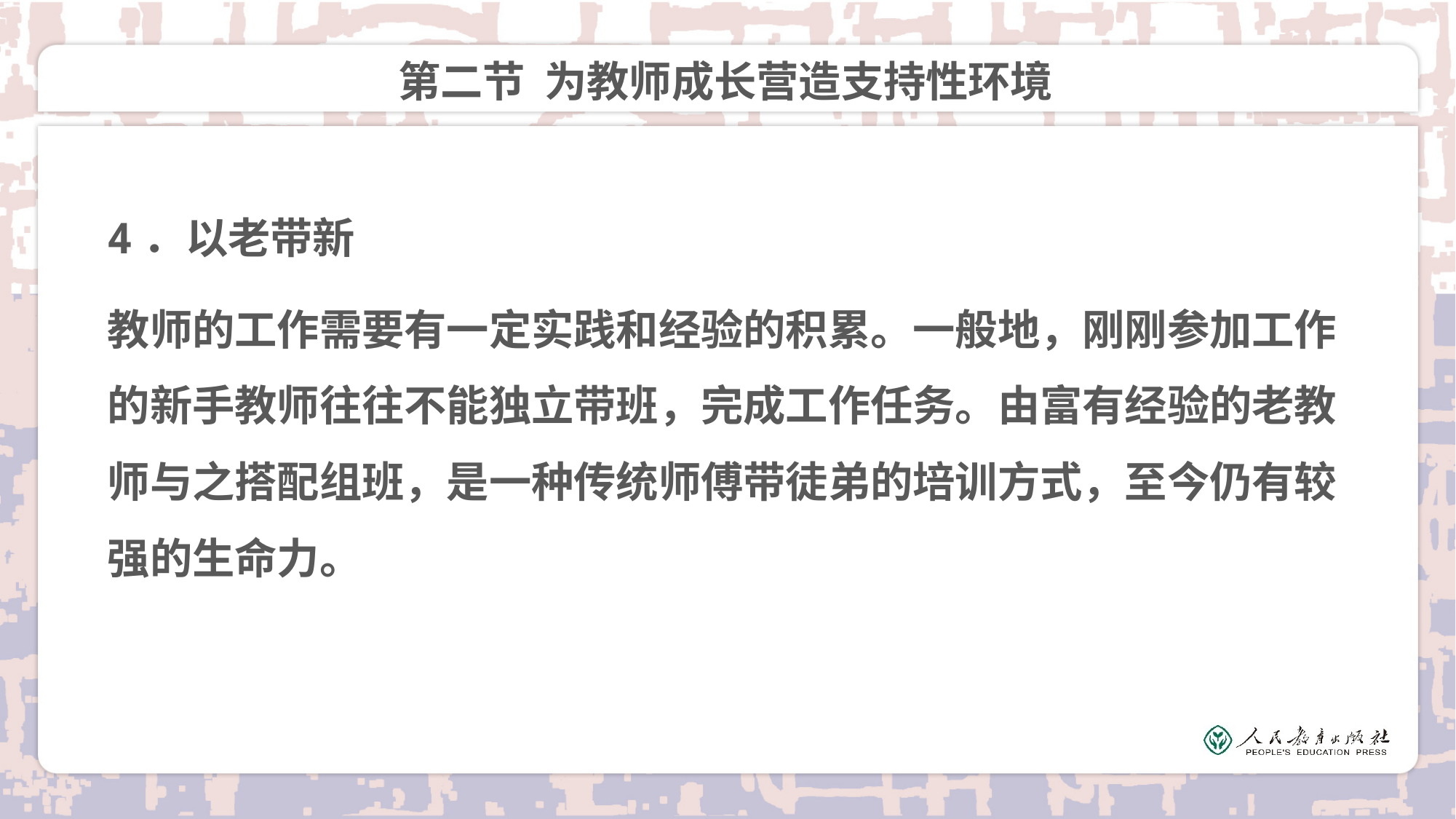

# 第二节  为教师成长营造支持性环境
4．以老带新
教师的工作需要有一定实践和经验的积累。一般地，刚刚参加工作的新手教师往往不能独立带班，完成工作任务。由富有经验的老教师与之搭配组班，是一种传统师傅带徒弟的培训方式，至今仍有较强的生命力。